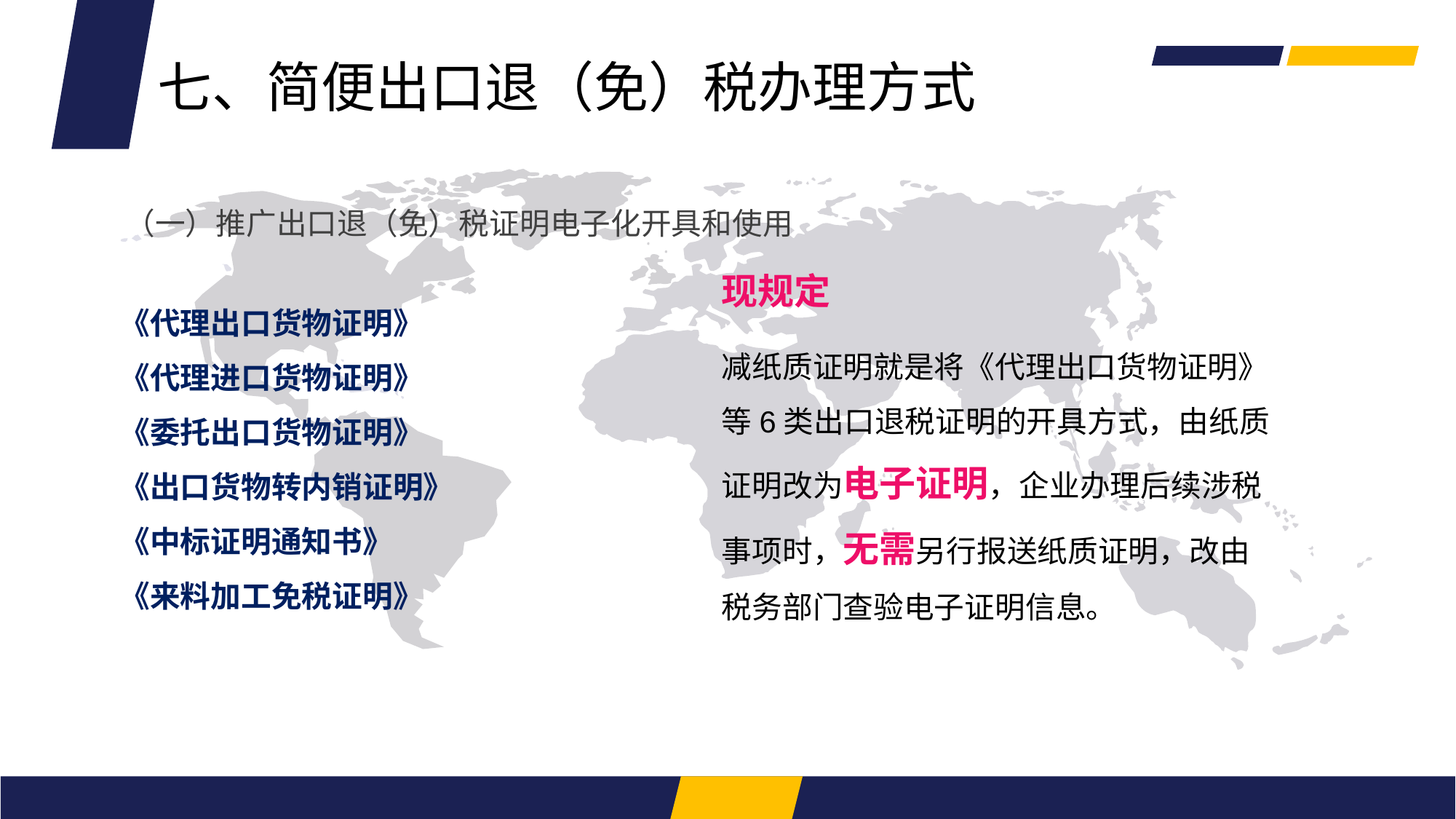

七、简便出口退（免）税办理方式

（一）推广出口退（免）税证明电子化开具和使用

现规定
《代理出口货物证明》
《代理进口货物证明》
《委托出口货物证明》
《出口货物转内销证明》
《中标证明通知书》
《来料加工免税证明》
减纸质证明就是将《代理出口货物证明》等6类出口退税证明的开具方式，由纸质证明改为电子证明，企业办理后续涉税事项时，无需另行报送纸质证明，改由税务部门查验电子证明信息。